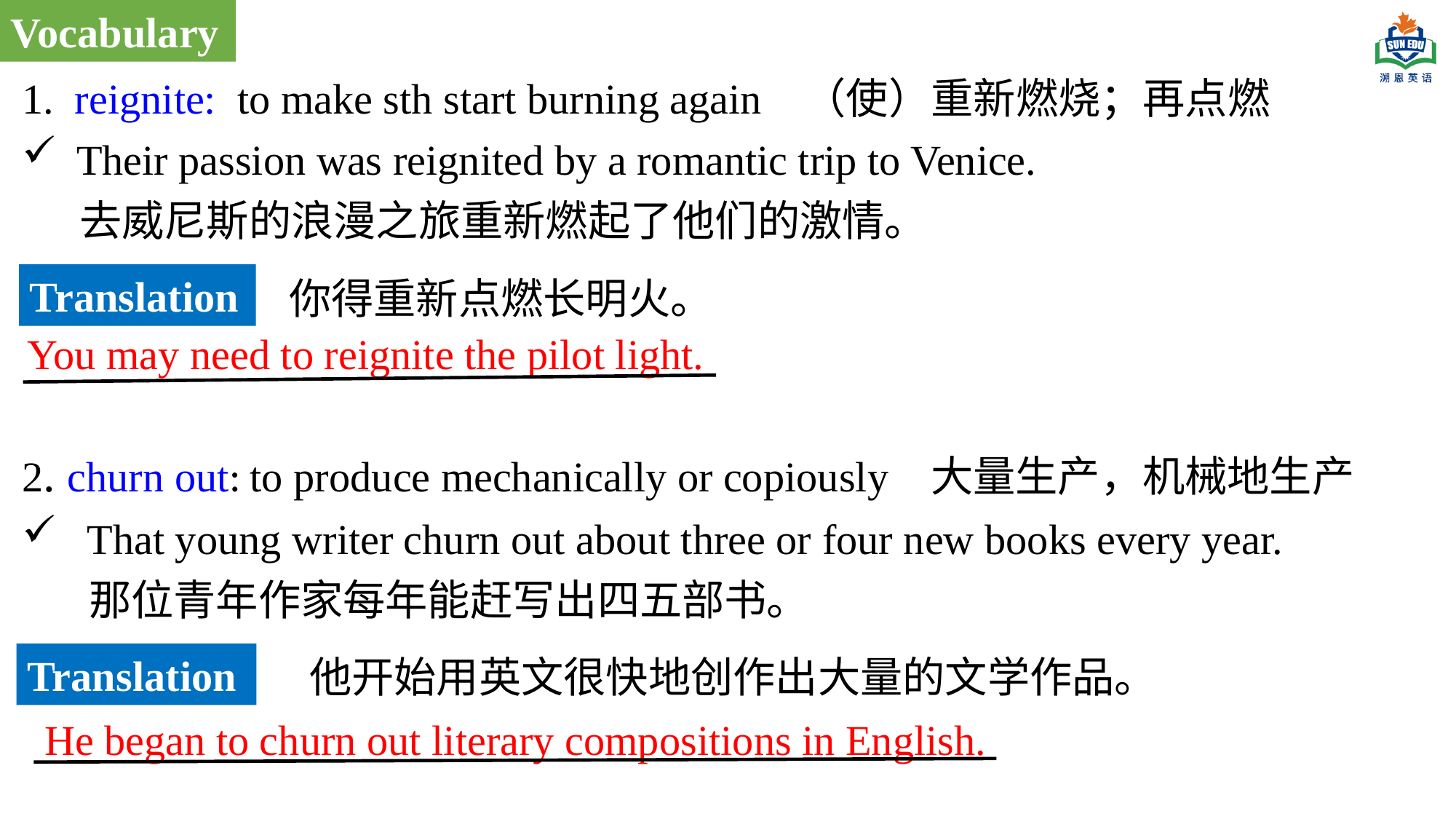

Vocabulary
1.  reignite:  to make sth start burning again   （使）重新燃烧；再点燃
Their passion was reignited by a romantic trip to Venice.
     去威尼斯的浪漫之旅重新燃起了他们的激情。

2. churn out: to produce mechanically or copiously   大量生产，机械地生产
 That young writer churn out about three or four new books every year.
      那位青年作家每年能赶写出四五部书。
Translation
你得重新点燃长明火。
You may need to reignite the pilot light.
Translation
他开始用英文很快地创作出大量的文学作品。
He began to churn out literary compositions in English.